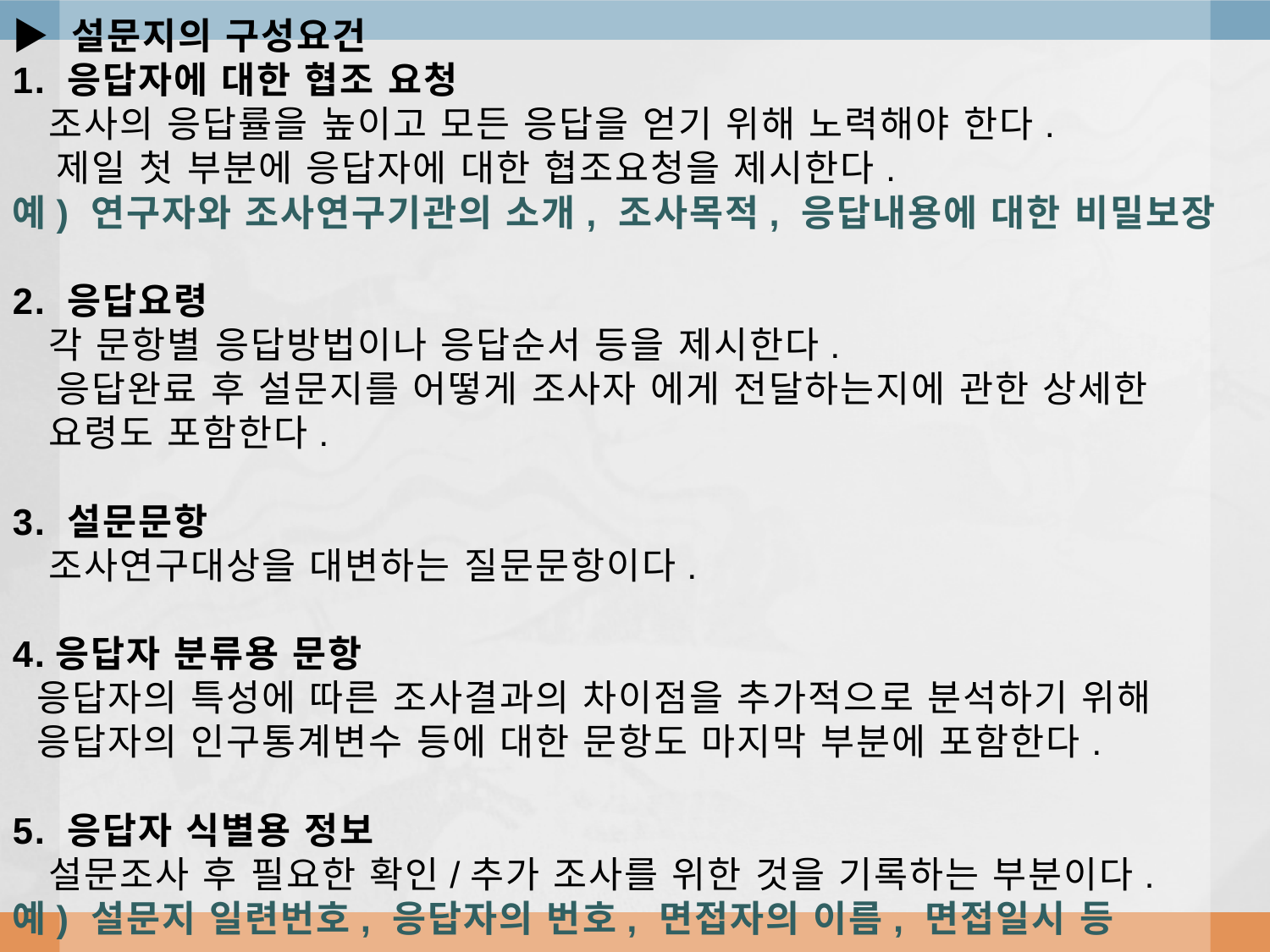

# ▶ 설문지의 구성요건 1. 응답자에 대한 협조 요청 조사의 응답률을 높이고 모든 응답을 얻기 위해 노력해야 한다. 제일 첫 부분에 응답자에 대한 협조요청을 제시한다. 예) 연구자와 조사연구기관의 소개, 조사목적, 응답내용에 대한 비밀보장 2. 응답요령 각 문항별 응답방법이나 응답순서 등을 제시한다. 응답완료 후 설문지를 어떻게 조사자 에게 전달하는지에 관한 상세한 요령도 포함한다. 3. 설문문항 조사연구대상을 대변하는 질문문항이다. 4.응답자 분류용 문항 응답자의 특성에 따른 조사결과의 차이점을 추가적으로 분석하기 위해 응답자의 인구통계변수 등에 대한 문항도 마지막 부분에 포함한다. 5. 응답자 식별용 정보 설문조사 후 필요한 확인/추가 조사를 위한 것을 기록하는 부분이다. 예) 설문지 일련번호, 응답자의 번호, 면접자의 이름, 면접일시 등